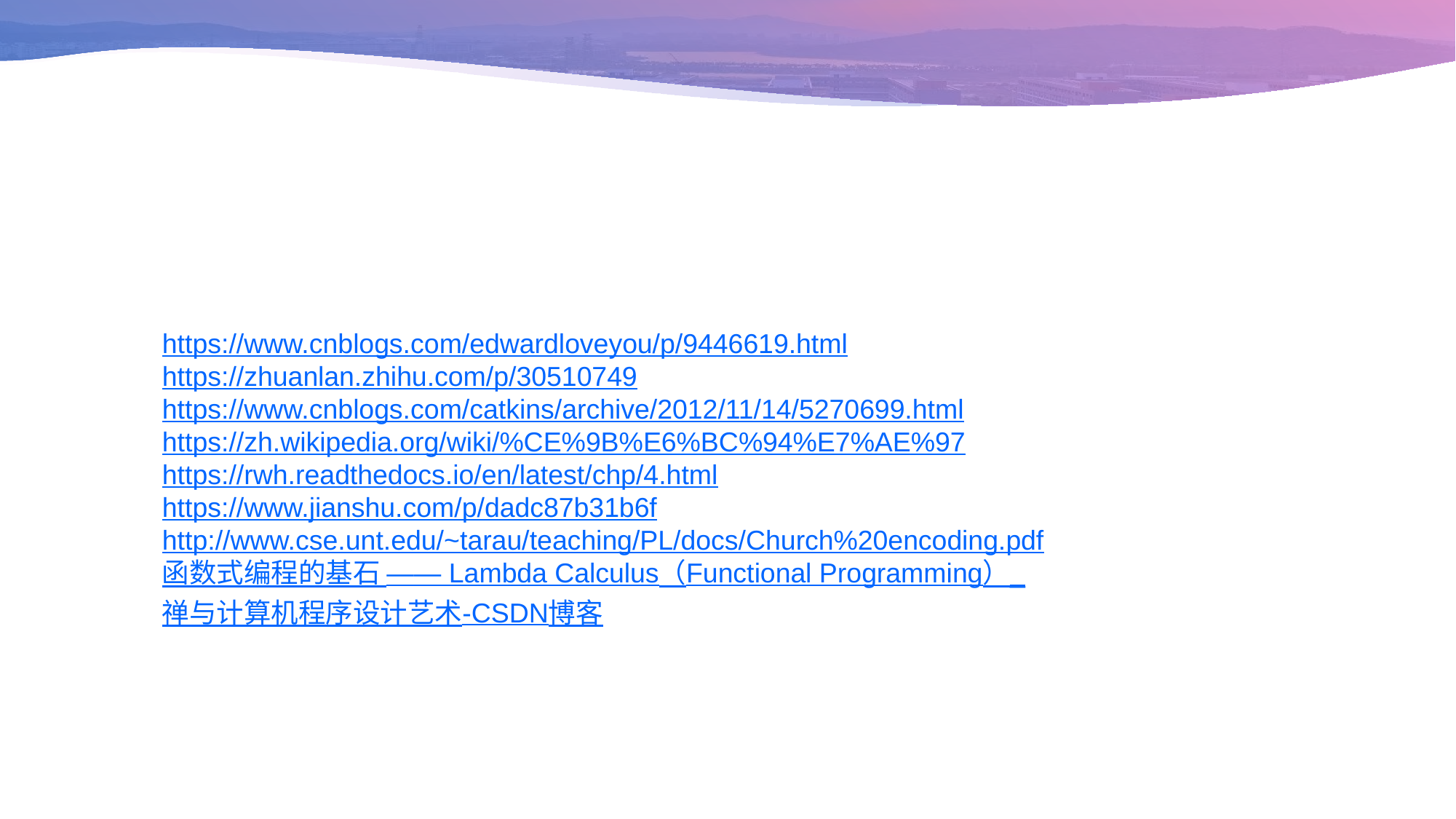

https://www.cnblogs.com/edwardloveyou/p/9446619.html
https://zhuanlan.zhihu.com/p/30510749
https://www.cnblogs.com/catkins/archive/2012/11/14/5270699.html
https://zh.wikipedia.org/wiki/%CE%9B%E6%BC%94%E7%AE%97
https://rwh.readthedocs.io/en/latest/chp/4.html
https://www.jianshu.com/p/dadc87b31b6f
http://www.cse.unt.edu/~tarau/teaching/PL/docs/Church%20encoding.pdf
函数式编程的基石 —— Lambda Calculus（Functional Programming）_禅与计算机程序设计艺术-CSDN博客